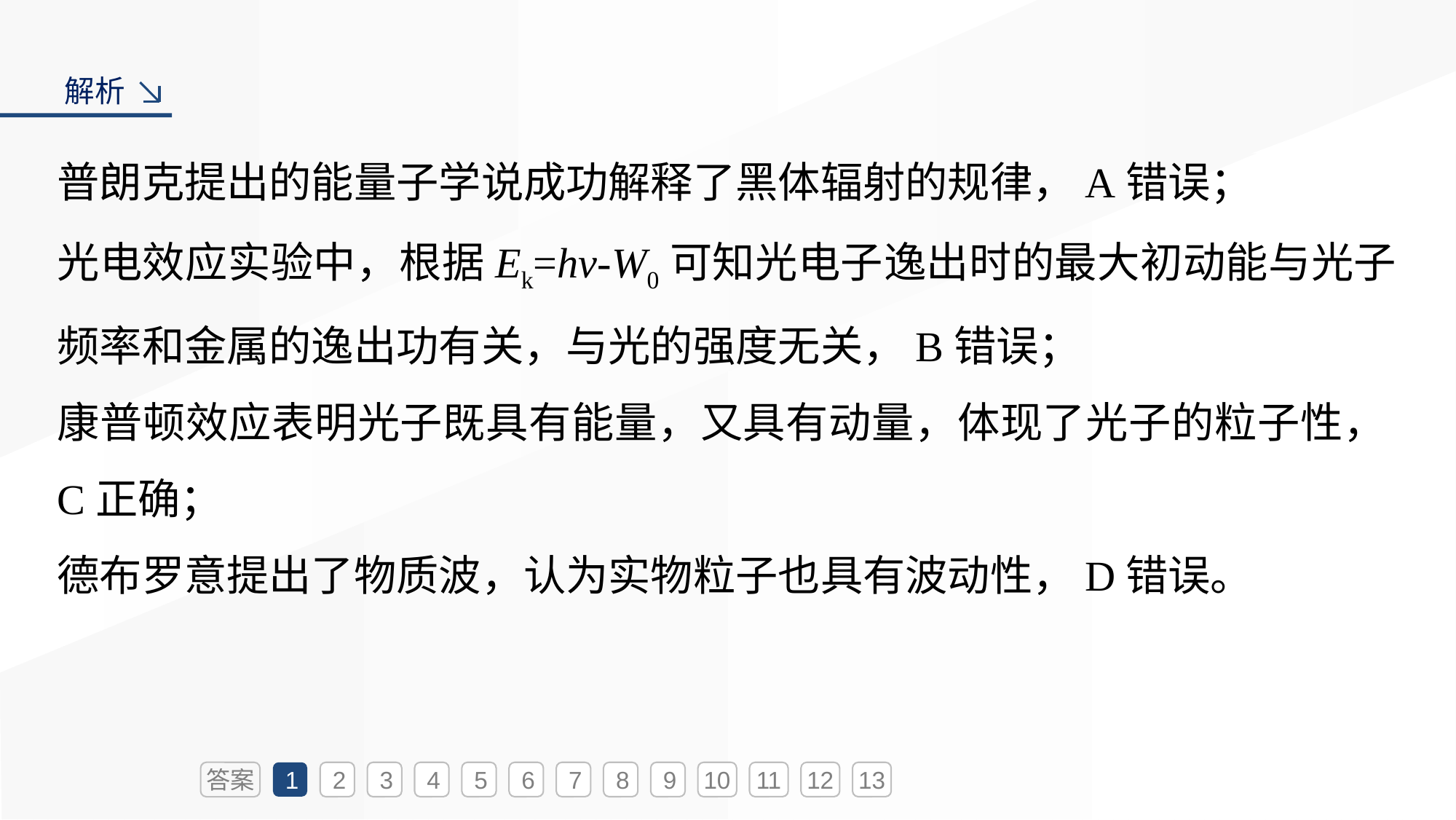

解析

普朗克提出的能量子学说成功解释了黑体辐射的规律，A错误；
光电效应实验中，根据Ek=hν-W0可知光电子逸出时的最大初动能与光子频率和金属的逸出功有关，与光的强度无关，B错误；
康普顿效应表明光子既具有能量，又具有动量，体现了光子的粒子性，C正确；
德布罗意提出了物质波，认为实物粒子也具有波动性，D错误。
答案
1
2
3
4
5
6
7
8
9
10
11
12
13